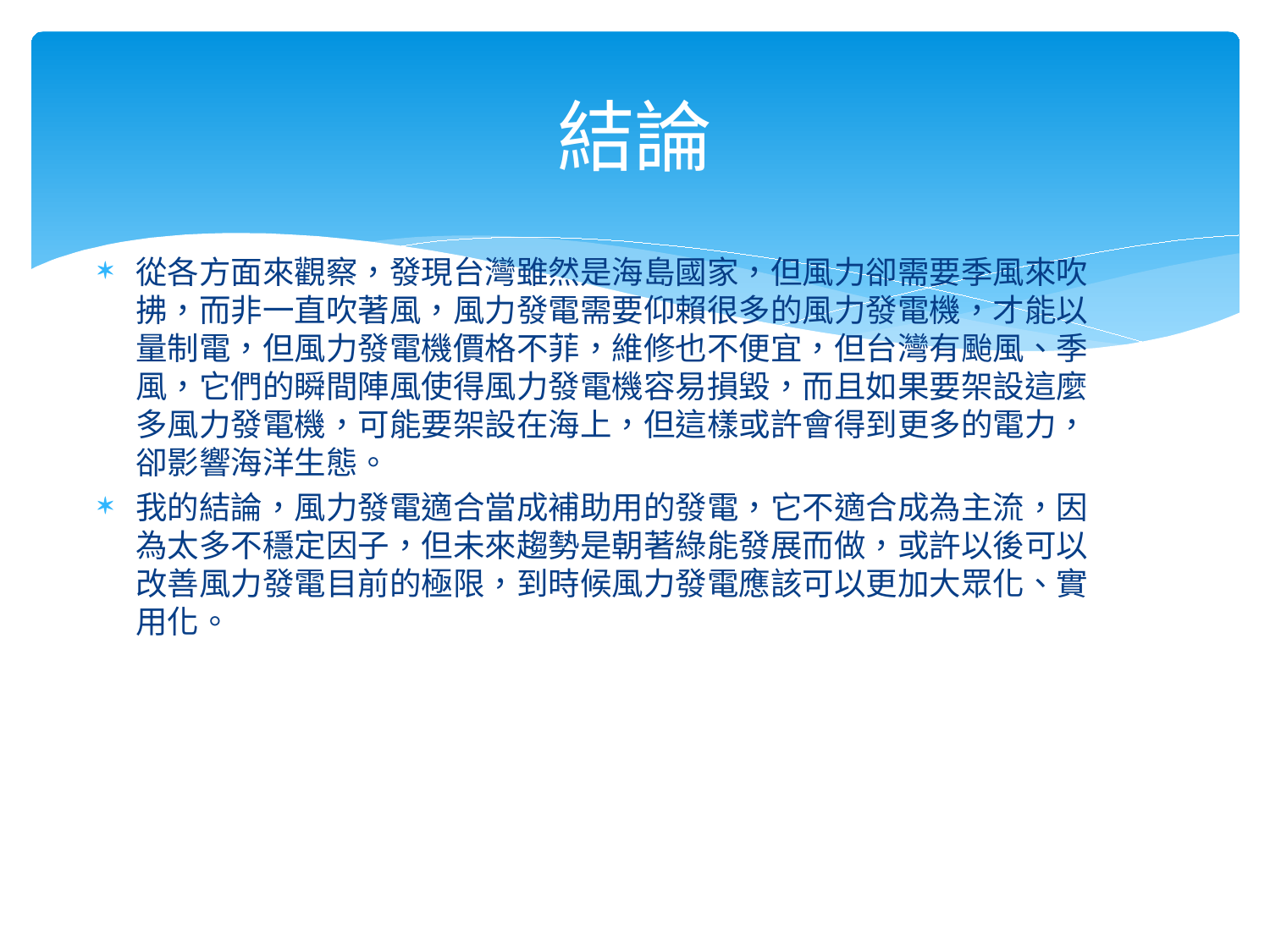

# 結論
從各方面來觀察，發現台灣雖然是海島國家，但風力卻需要季風來吹拂，而非一直吹著風，風力發電需要仰賴很多的風力發電機，才能以量制電，但風力發電機價格不菲，維修也不便宜，但台灣有颱風、季風，它們的瞬間陣風使得風力發電機容易損毀，而且如果要架設這麼多風力發電機，可能要架設在海上，但這樣或許會得到更多的電力，卻影響海洋生態。
我的結論，風力發電適合當成補助用的發電，它不適合成為主流，因為太多不穩定因子，但未來趨勢是朝著綠能發展而做，或許以後可以改善風力發電目前的極限，到時候風力發電應該可以更加大眾化、實用化。